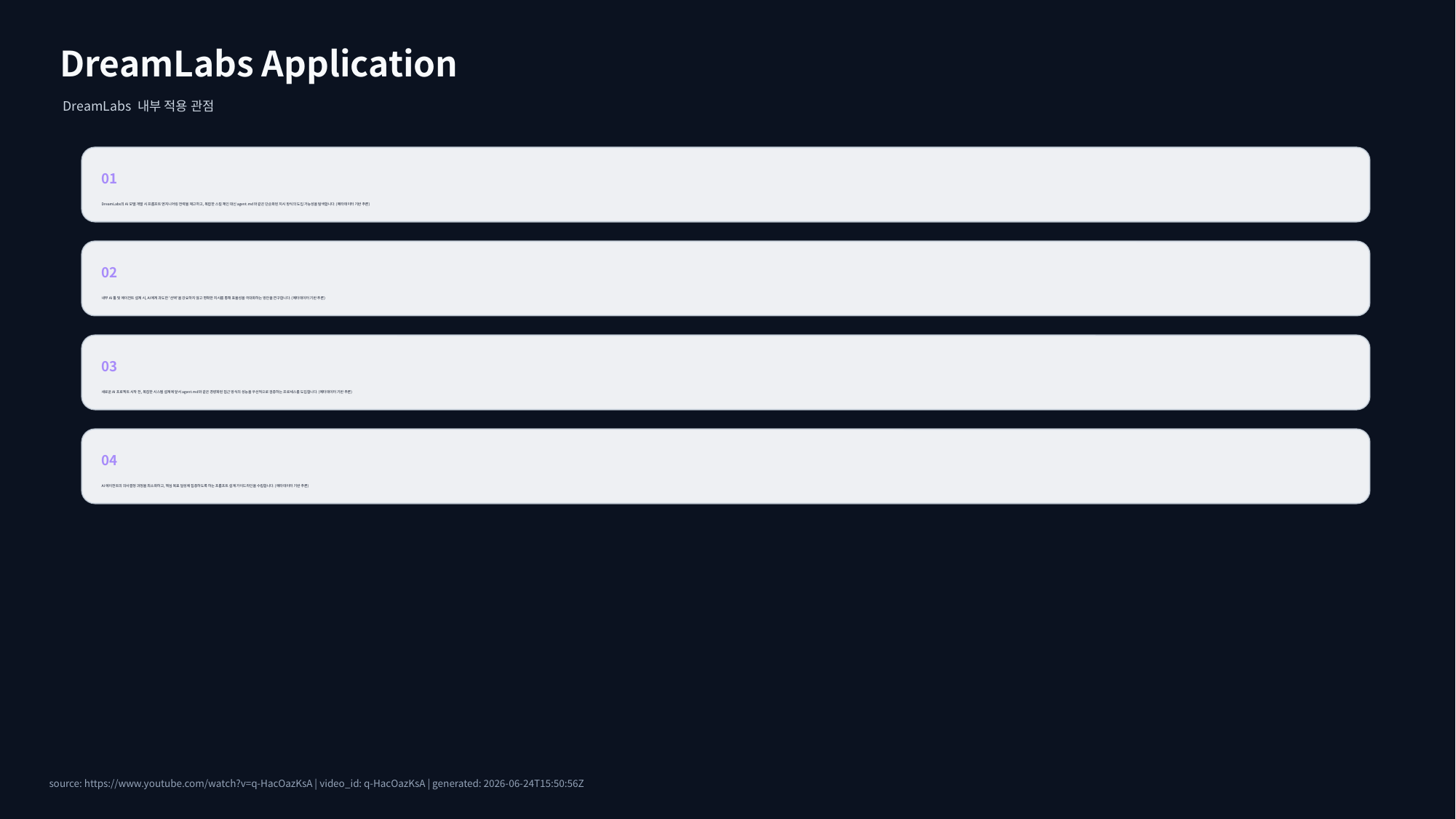

DreamLabs Application
DreamLabs 내부 적용 관점

01
DreamLabs의 AI 모델 개발 시 프롬프트 엔지니어링 전략을 재고하고, 복잡한 스킬 체인 대신 agent.md와 같은 단순화된 지시 방식의 도입 가능성을 탐색합니다. (메타데이터 기반 추론)

02
내부 AI 툴 및 에이전트 설계 시, AI에게 과도한 '선택'을 강요하지 않고 명확한 지시를 통해 효율성을 극대화하는 방안을 연구합니다. (메타데이터 기반 추론)

03
새로운 AI 프로젝트 시작 전, 복잡한 시스템 설계에 앞서 agent.md와 같은 경량화된 접근 방식의 성능을 우선적으로 검증하는 프로세스를 도입합니다. (메타데이터 기반 추론)

04
AI 에이전트의 의사결정 과정을 최소화하고, 핵심 목표 달성에 집중하도록 하는 프롬프트 설계 가이드라인을 수립합니다. (메타데이터 기반 추론)
source: https://www.youtube.com/watch?v=q-HacOazKsA | video_id: q-HacOazKsA | generated: 2026-06-24T15:50:56Z